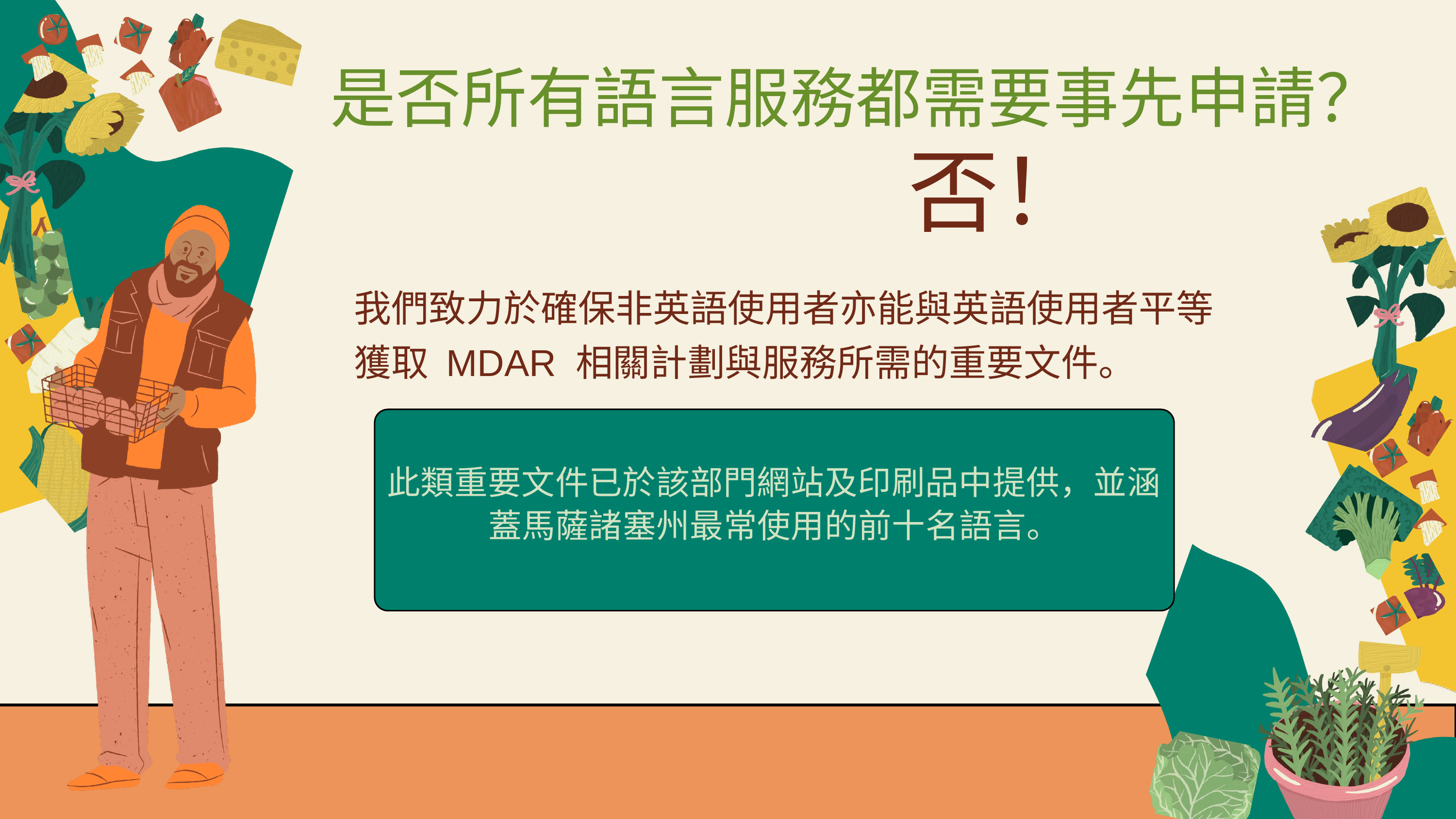

是否所有語言服務都需要事先申請？
否！

我們致力於確保非英語使用者亦能與英語使用者平等獲取 MDAR 相關計劃與服務所需的重要文件。

此類重要文件已於該部門網站及印刷品中提供，並涵蓋馬薩諸塞州最常使用的前十名語言。